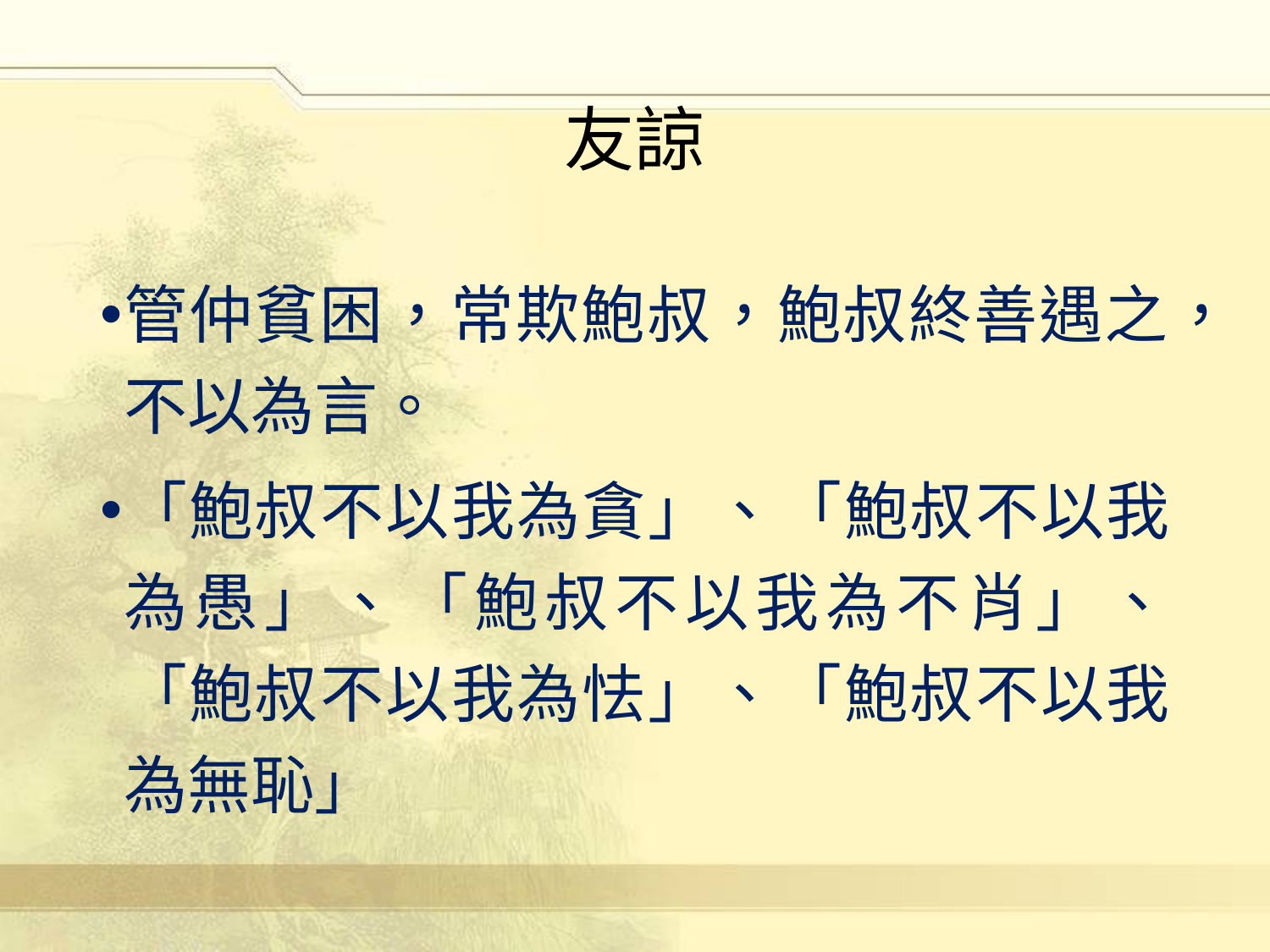

# 友諒
管仲貧困，常欺鮑叔，鮑叔終善遇之，不以為言。
「鮑叔不以我為貪」、「鮑叔不以我為愚」、「鮑叔不以我為不肖」、「鮑叔不以我為怯」、「鮑叔不以我為無恥」